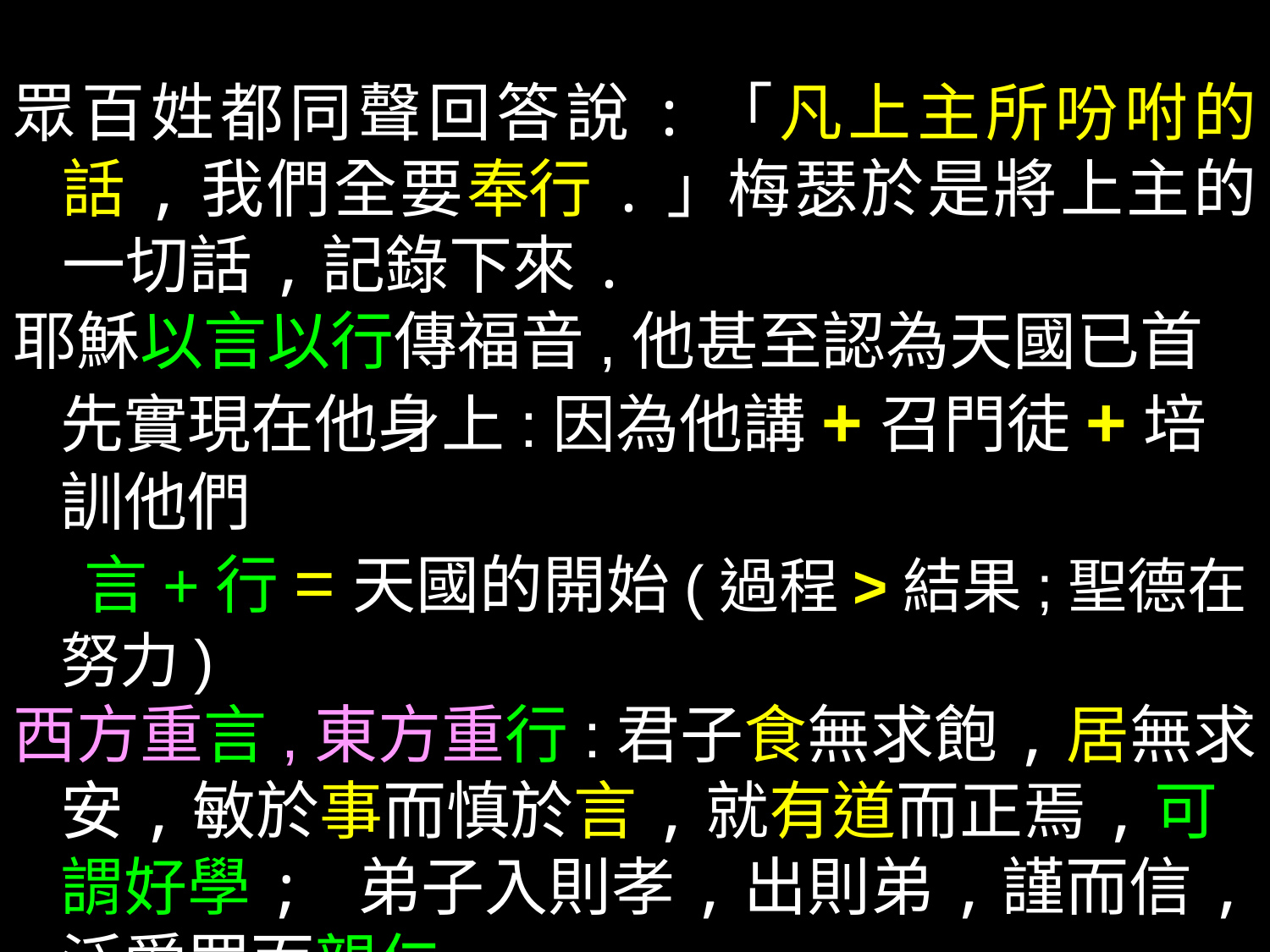

眾百姓都同聲回答說:「凡上主所吩咐的話,我們全要奉行.」梅瑟於是將上主的一切話,記錄下來.
耶穌以言以行傳福音,他甚至認為天國已首先實現在他身上:因為他講+召門徒+培訓他們
    言+行=天國的開始(過程>結果;聖德在努力)
西方重言,東方重行:君子食無求飽,居無求安,敏於事而慎於言,就有道而正焉,可謂好學; 弟子入則孝,出則弟,謹而信,泛愛眾而親仁
(重生活),行有餘力,則以學文(後學問).